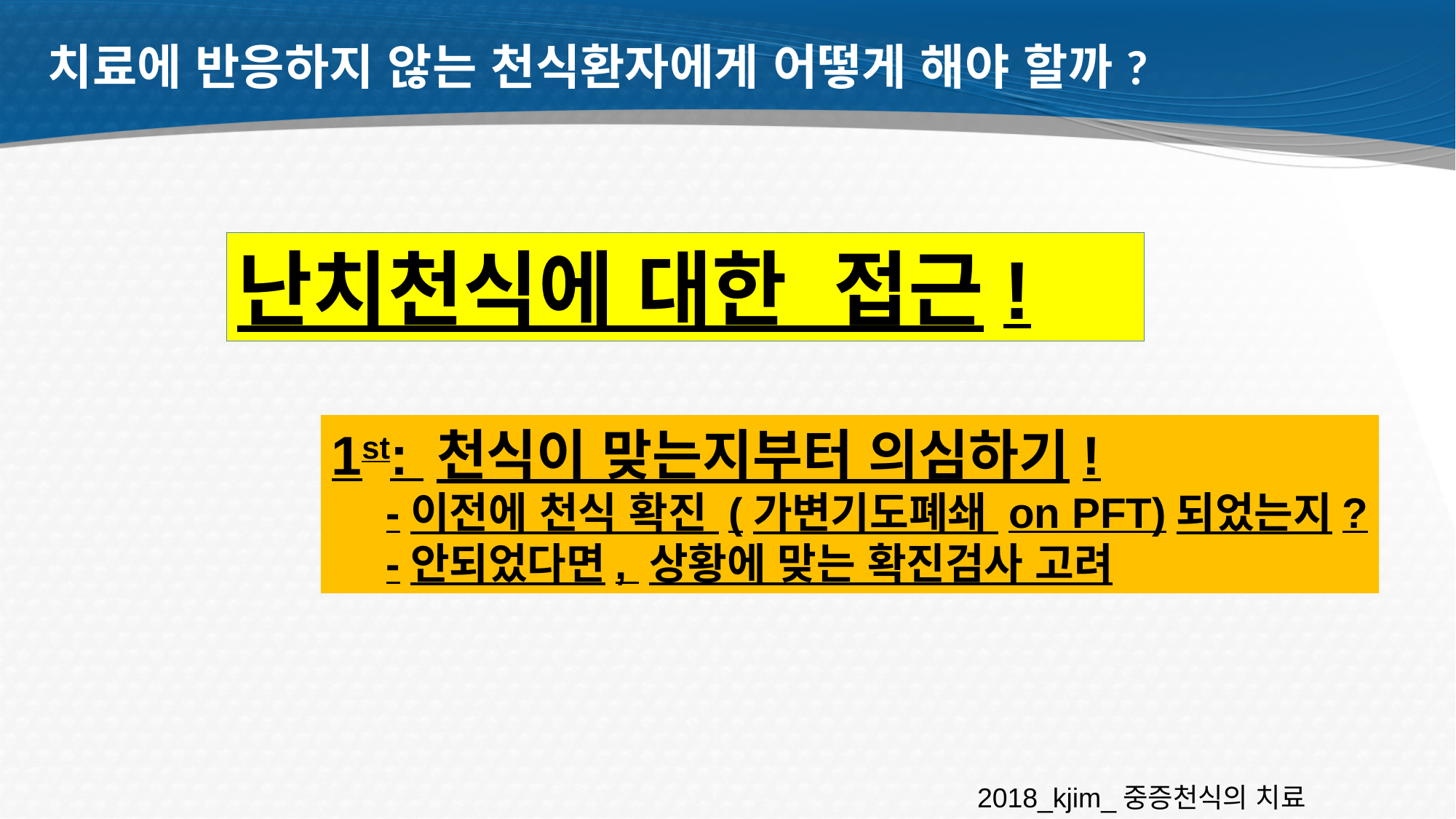

# 치료에 반응하지 않는 천식환자에게 어떻게 해야 할까?
난치천식에 대한  접근!
1st: 천식이 맞는지부터 의심하기!
-이전에 천식 확진 (가변기도폐쇄 on PFT)되었는지?
-안되었다면, 상황에 맞는 확진검사 고려
2018_kjim_중증천식의 치료